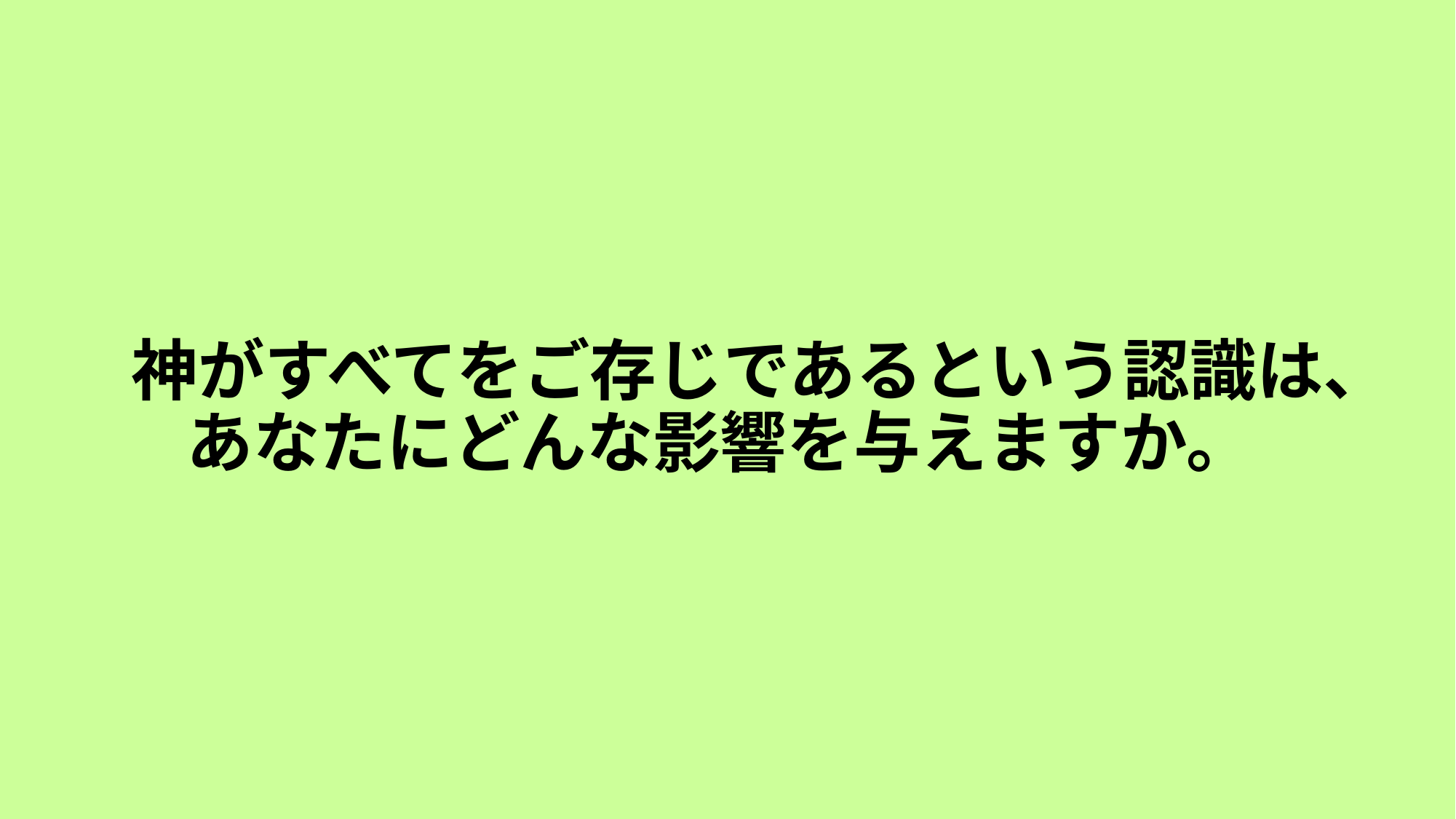

# 神がすべてをご存じであるという認識は、あなたにどんな影響を与えますか。